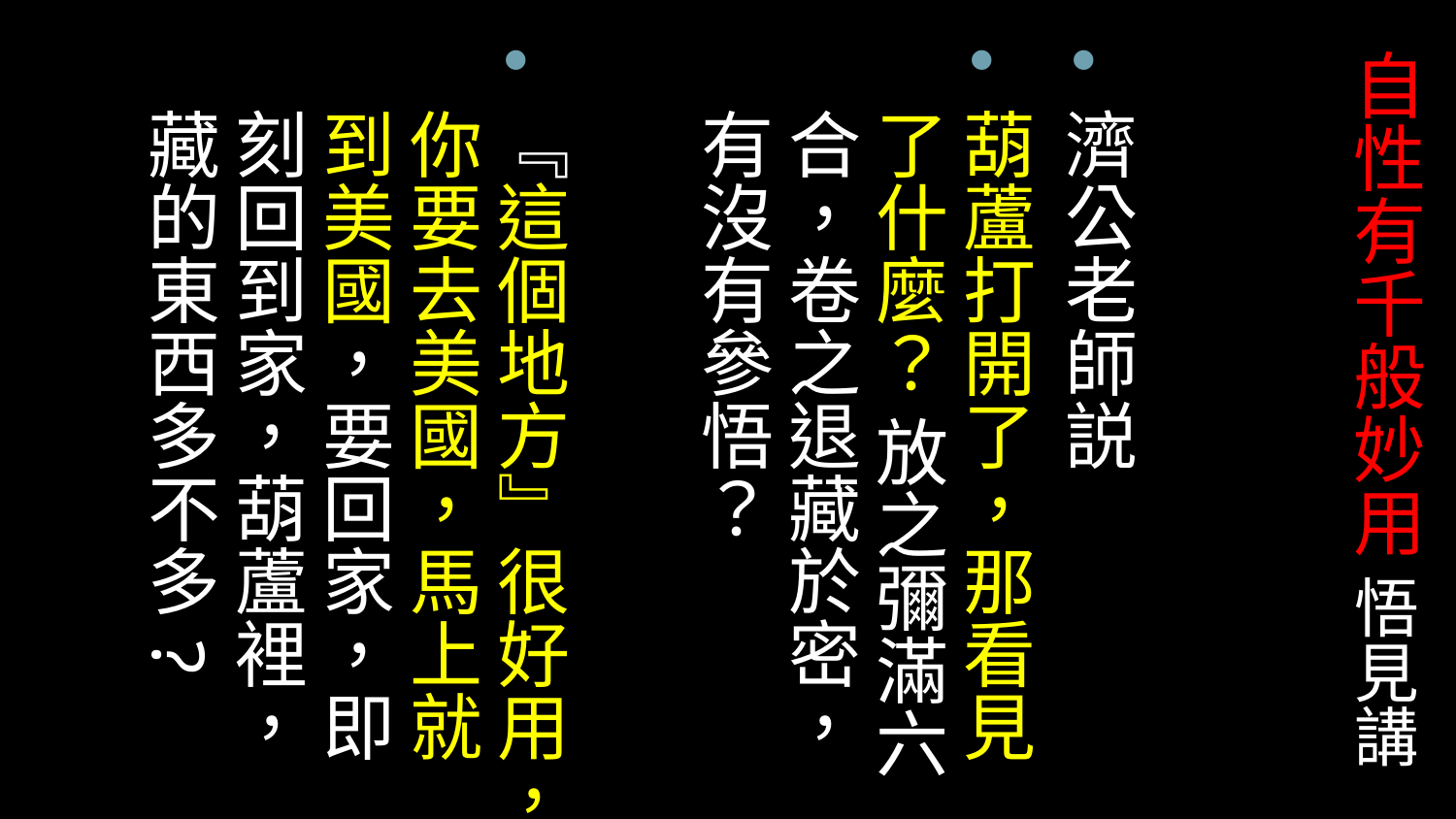

# 自性有千般妙用 悟見講
濟公老師説
葫蘆打開了，那看見了什麼？ 放之彌滿六合，卷之退藏於密，有沒有參悟？

『這個地方』很好用，你要去美國，馬上就到美國，要回家，即刻回到家，葫蘆裡，藏的東西多不多?